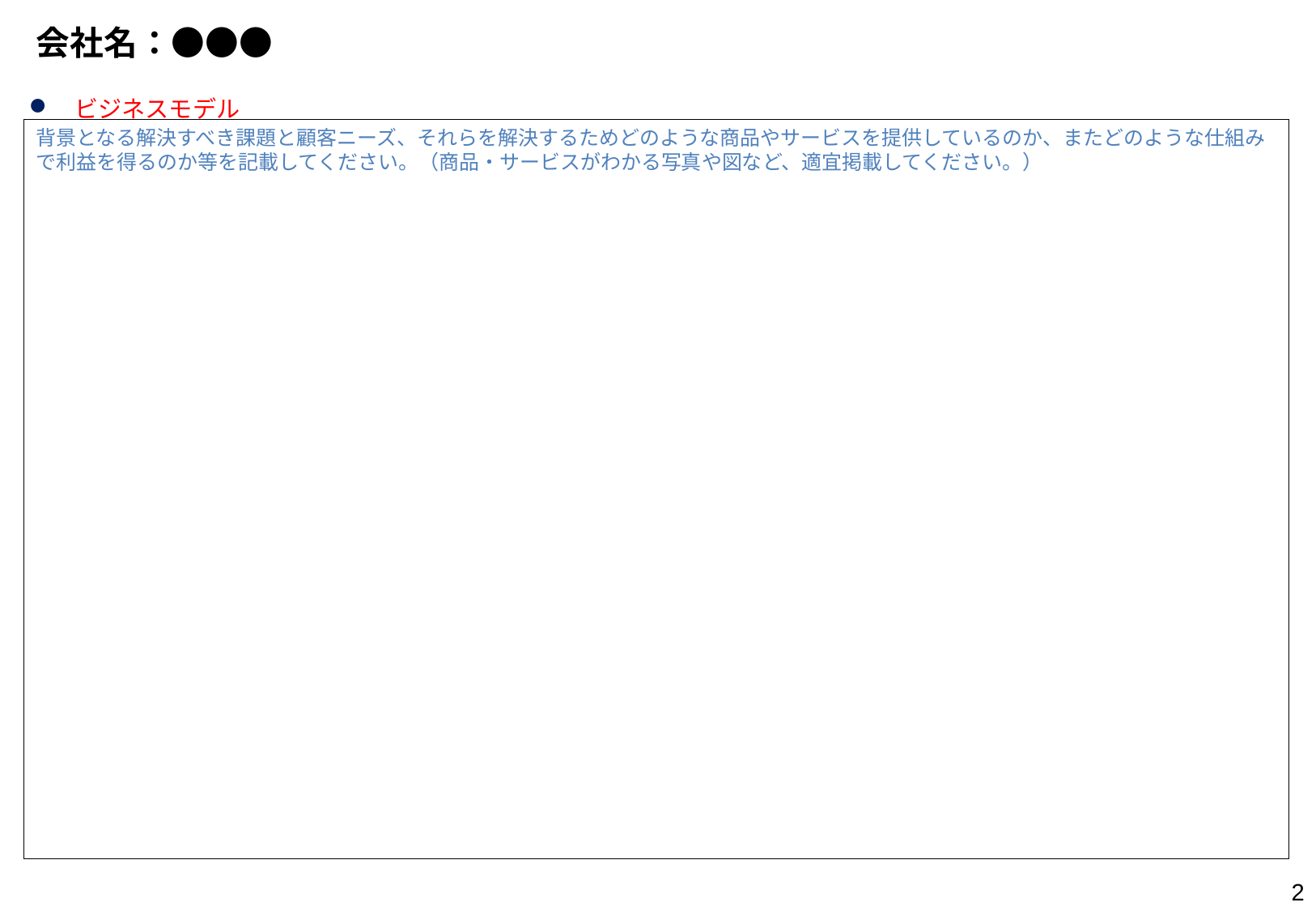

# 会社名：●●●
ビジネスモデル

背景となる解決すべき課題と顧客ニーズ、それらを解決するためどのような商品やサービスを提供しているのか、またどのような仕組みで利益を得るのか等を記載してください。（商品・サービスがわかる写真や図など、適宜掲載してください。）

2